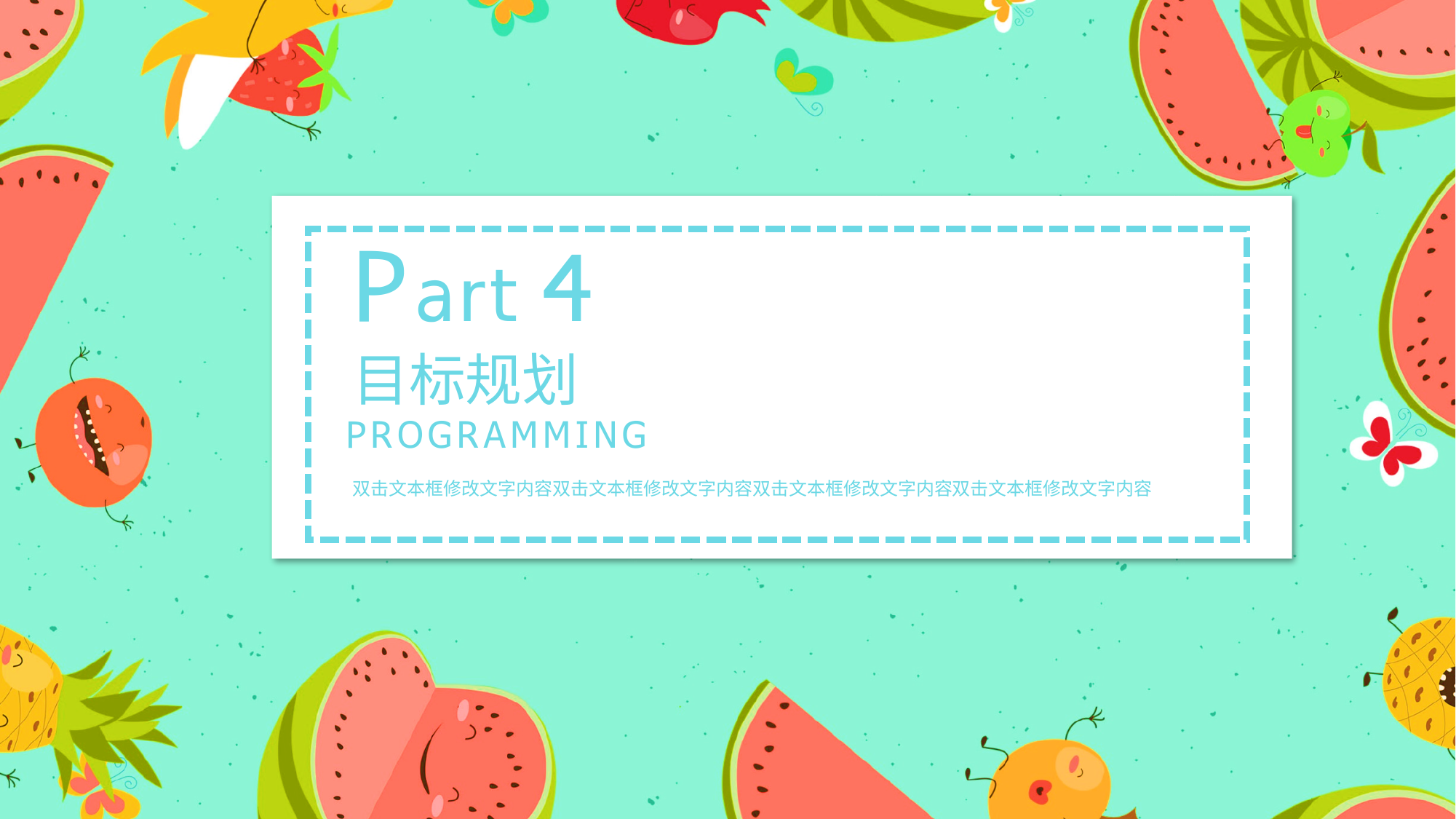

Part 4
目标规划
PROGRAMMING
双击文本框修改文字内容双击文本框修改文字内容双击文本框修改文字内容双击文本框修改文字内容